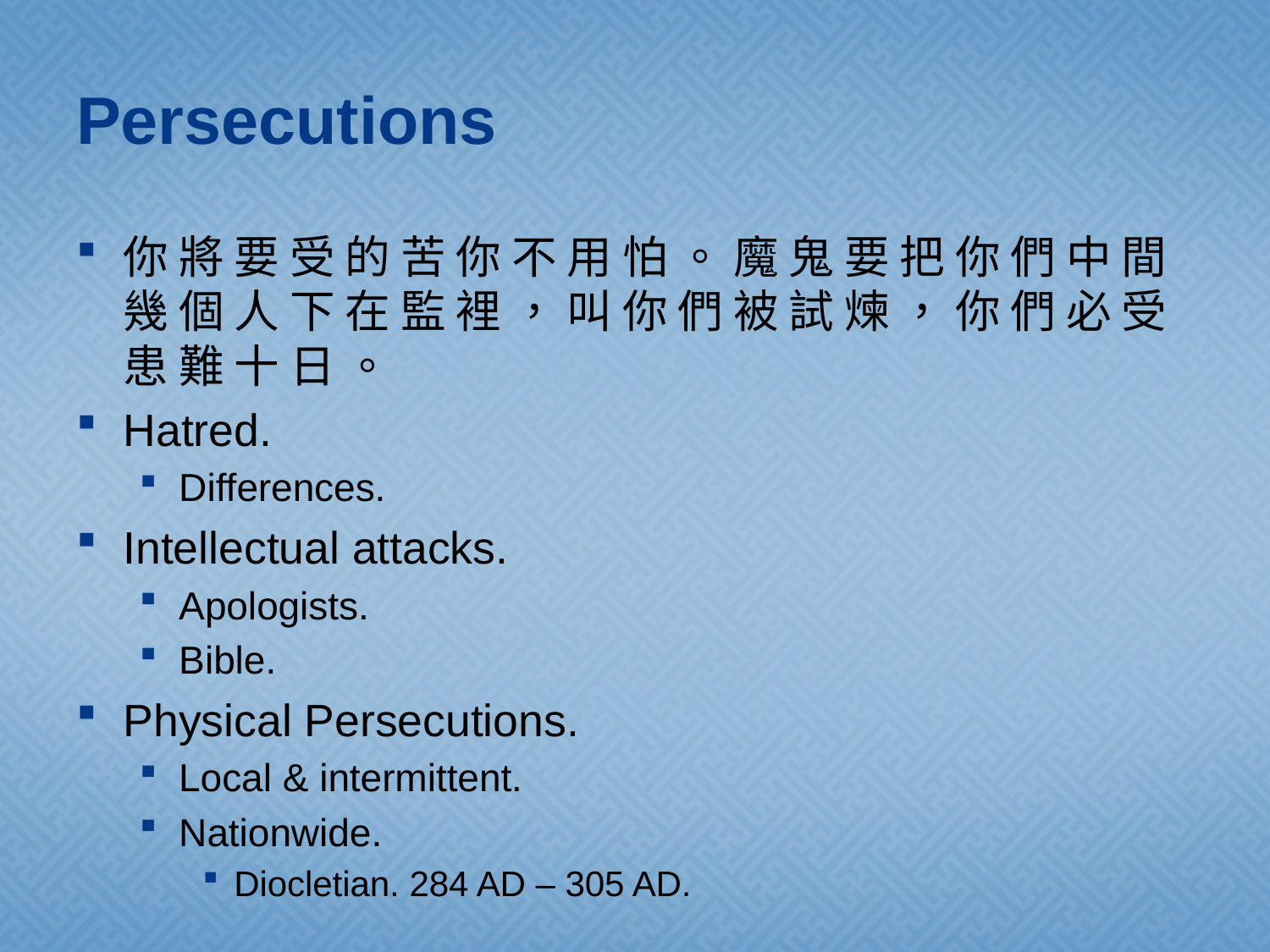

# Persecutions
你 將 要 受 的 苦 你 不 用 怕 。 魔 鬼 要 把 你 們 中 間 幾 個 人 下 在 監 裡 ， 叫 你 們 被 試 煉 ， 你 們 必 受 患 難 十 日 。
Hatred.
Differences.
Intellectual attacks.
Apologists.
Bible.
Physical Persecutions.
Local & intermittent.
Nationwide.
Diocletian. 284 AD – 305 AD.